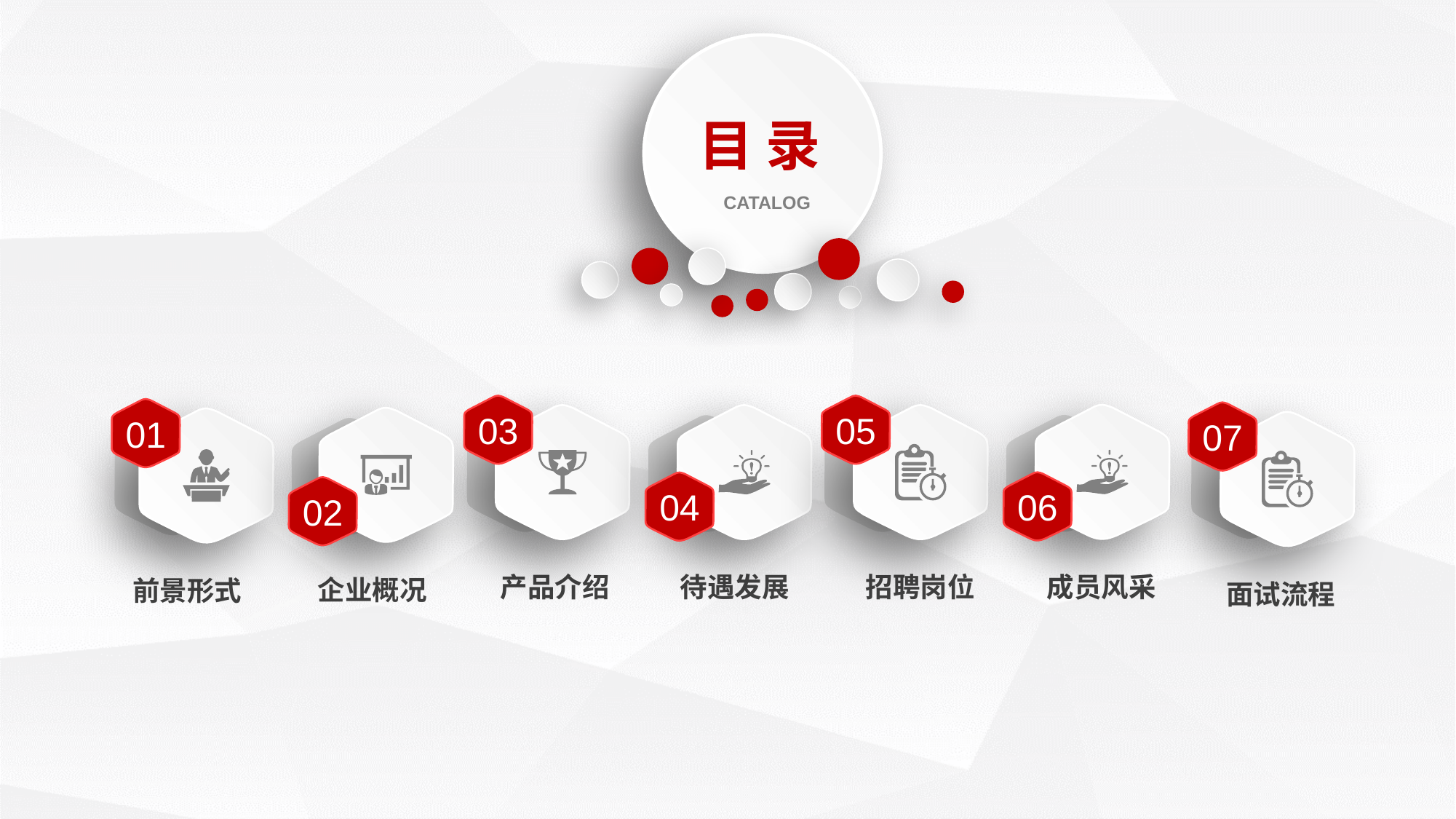

目 录
CATALOG

03
05
01
07

06
04
02
成员风采
产品介绍
待遇发展
招聘岗位
企业概况
前景形式
面试流程